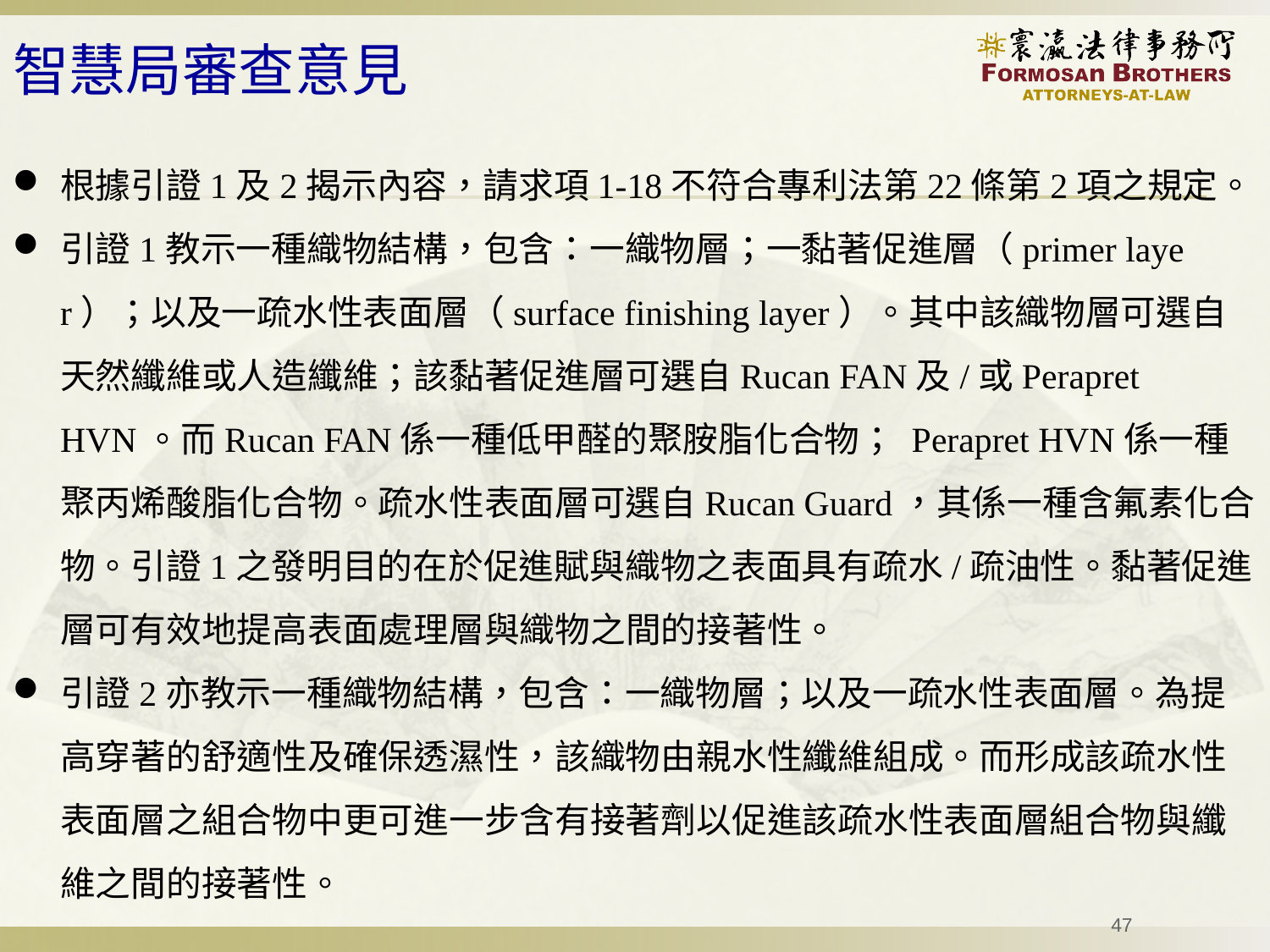

# 智慧局審查意見
根據引證1及2揭示內容，請求項1-18不符合專利法第22條第2項之規定。
引證1教示一種織物結構，包含：一織物層；一黏著促進層（primer layer）；以及一疏水性表面層（surface finishing layer）。其中該織物層可選自天然纖維或人造纖維；該黏著促進層可選自Rucan FAN及/或Perapret HVN。而Rucan FAN係一種低甲醛的聚胺脂化合物； Perapret HVN係一種聚丙烯酸脂化合物。疏水性表面層可選自Rucan Guard，其係一種含氟素化合物。引證1之發明目的在於促進賦與織物之表面具有疏水/疏油性。黏著促進層可有效地提高表面處理層與織物之間的接著性。
引證2亦教示一種織物結構，包含：一織物層；以及一疏水性表面層。為提高穿著的舒適性及確保透濕性，該織物由親水性纖維組成。而形成該疏水性表面層之組合物中更可進一步含有接著劑以促進該疏水性表面層組合物與纖維之間的接著性。
47